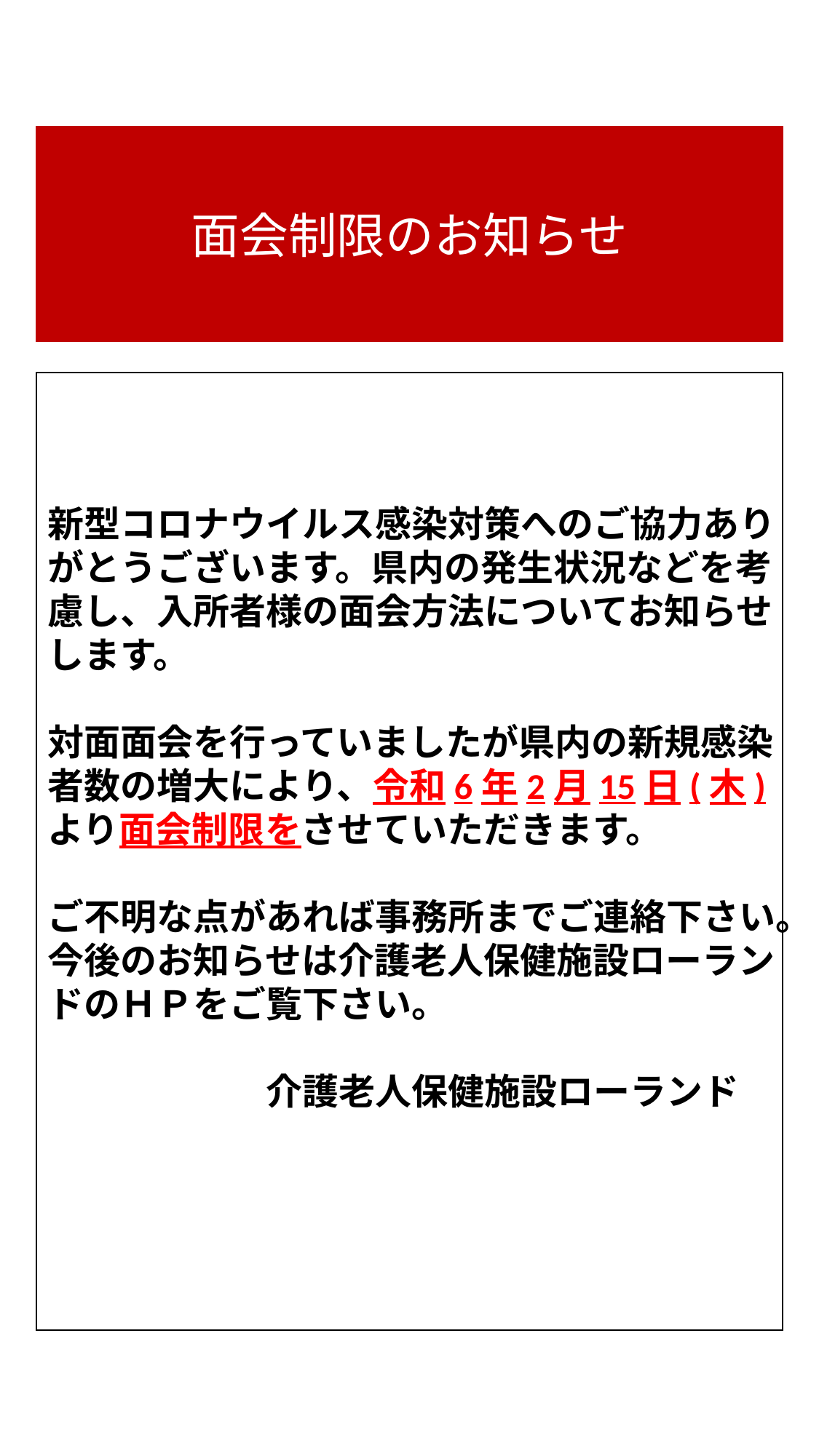

面会制限のお知らせ
新型コロナウイルス感染対策へのご協力ありがとうございます。県内の発生状況などを考慮し、入所者様の面会方法についてお知らせします。

対面面会を行っていましたが県内の新規感染者数の増大により、令和6年2月15日(木)より面会制限をさせていただきます。

ご不明な点があれば事務所までご連絡下さい。
今後のお知らせは介護老人保健施設ローランドのＨＰをご覧下さい。

　　　　　　介護老人保健施設ローランド